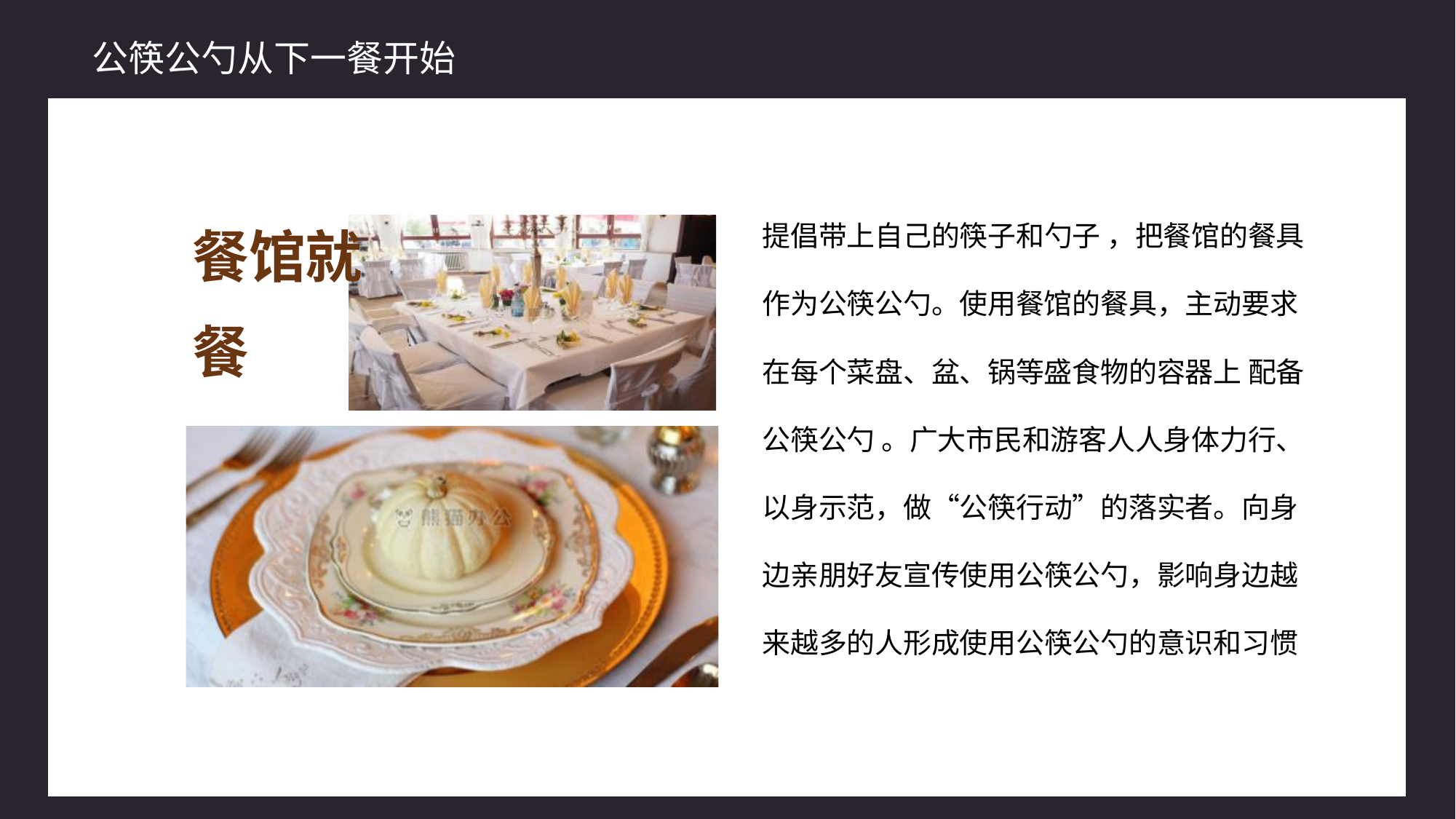

公筷公勺从下一餐开始
提倡带上自己的筷子和勺子 ，把餐馆的餐具作为公筷公勺。使用餐馆的餐具，主动要求在每个菜盘、盆、锅等盛食物的容器上 配备公筷公勺 。广大市民和游客人人身体力行、以身示范，做“公筷行动”的落实者。向身边亲朋好友宣传使用公筷公勺，影响身边越来越多的人形成使用公筷公勺的意识和习惯
餐馆就餐